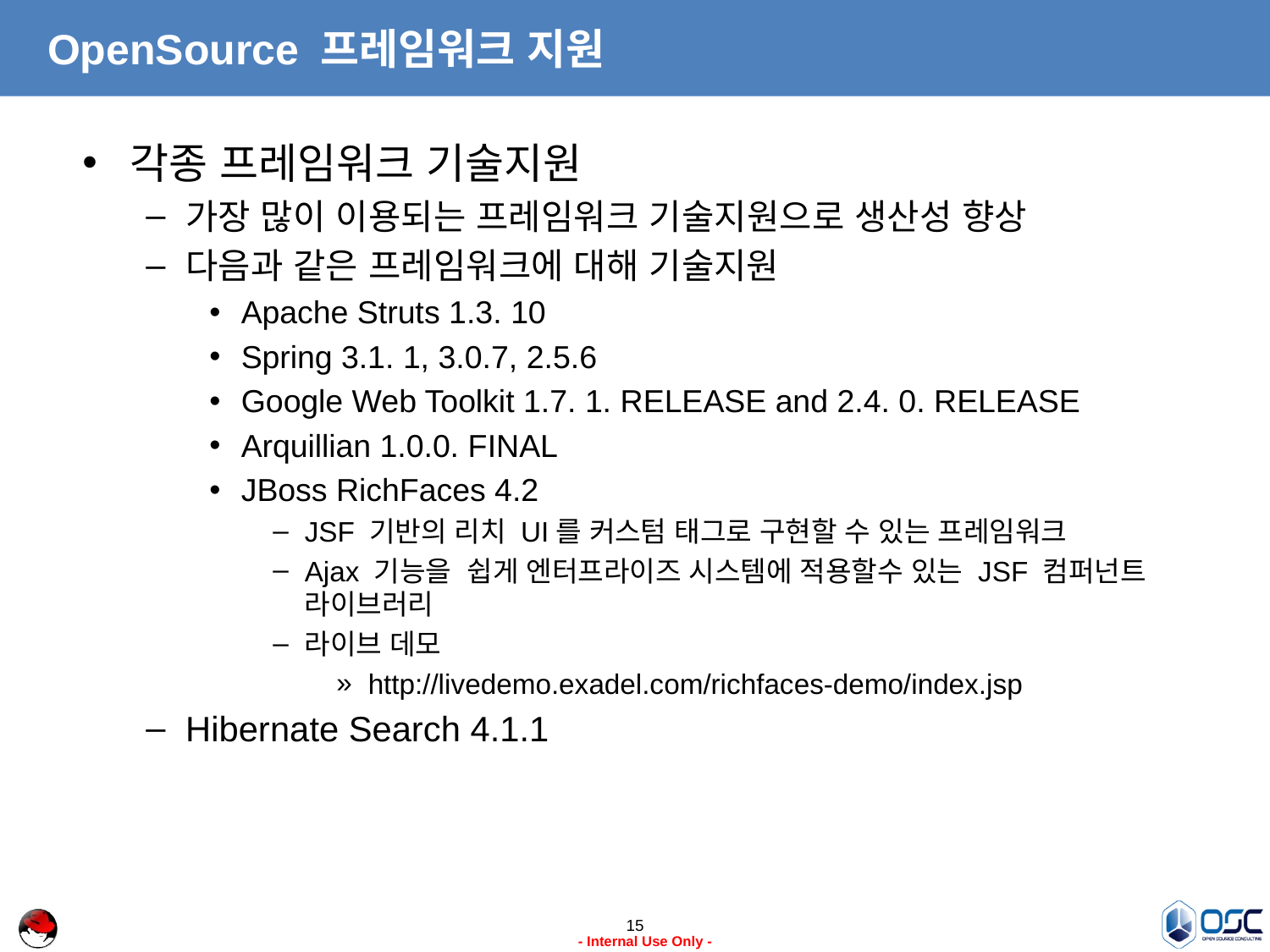

# OpenSource 프레임워크 지원
각종 프레임워크 기술지원
가장 많이 이용되는 프레임워크 기술지원으로 생산성 향상
다음과 같은 프레임워크에 대해 기술지원
Apache Struts 1.3. 10
Spring 3.1. 1, 3.0.7, 2.5.6
Google Web Toolkit 1.7. 1. RELEASE and 2.4. 0. RELEASE
Arquillian 1.0.0. FINAL
JBoss RichFaces 4.2
JSF 기반의 리치 UI를 커스텀 태그로 구현할 수 있는 프레임워크
Ajax 기능을  쉽게 엔터프라이즈 시스템에 적용할수 있는 JSF 컴퍼넌트 라이브러리
라이브 데모
http://livedemo.exadel.com/richfaces-demo/index.jsp
Hibernate Search 4.1.1